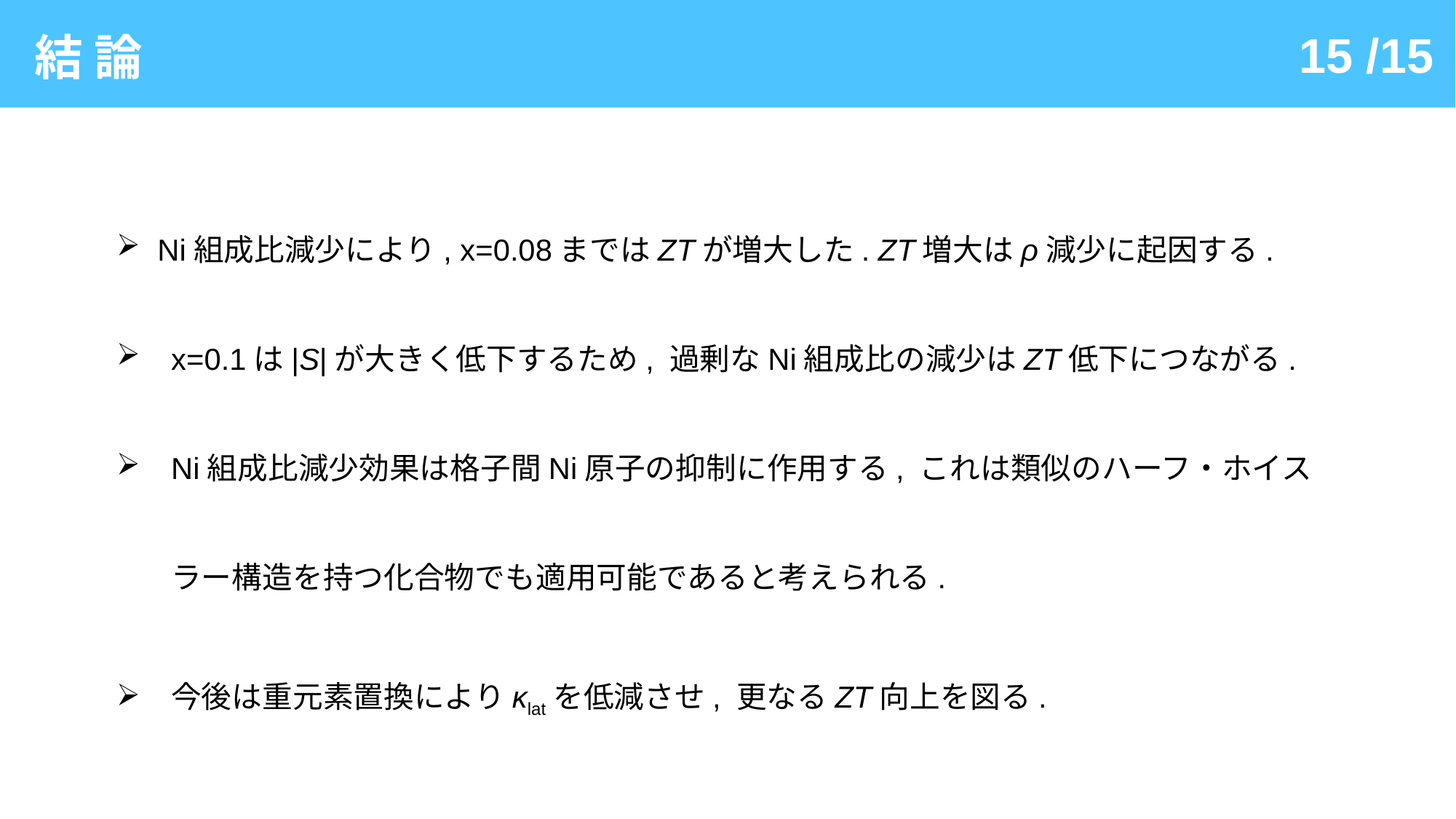

15 /15
結 論
Ni組成比減少により, x=0.08まではZTが増大した. ZT増大はρ減少に起因する.
x=0.1は|S|が大きく低下するため, 過剰なNi組成比の減少はZT低下につながる.
Ni組成比減少効果は格子間Ni原子の抑制に作用する, これは類似のハーフ・ホイスラー構造を持つ化合物でも適用可能であると考えられる.
今後は重元素置換によりκlatを低減させ, 更なるZT向上を図る.